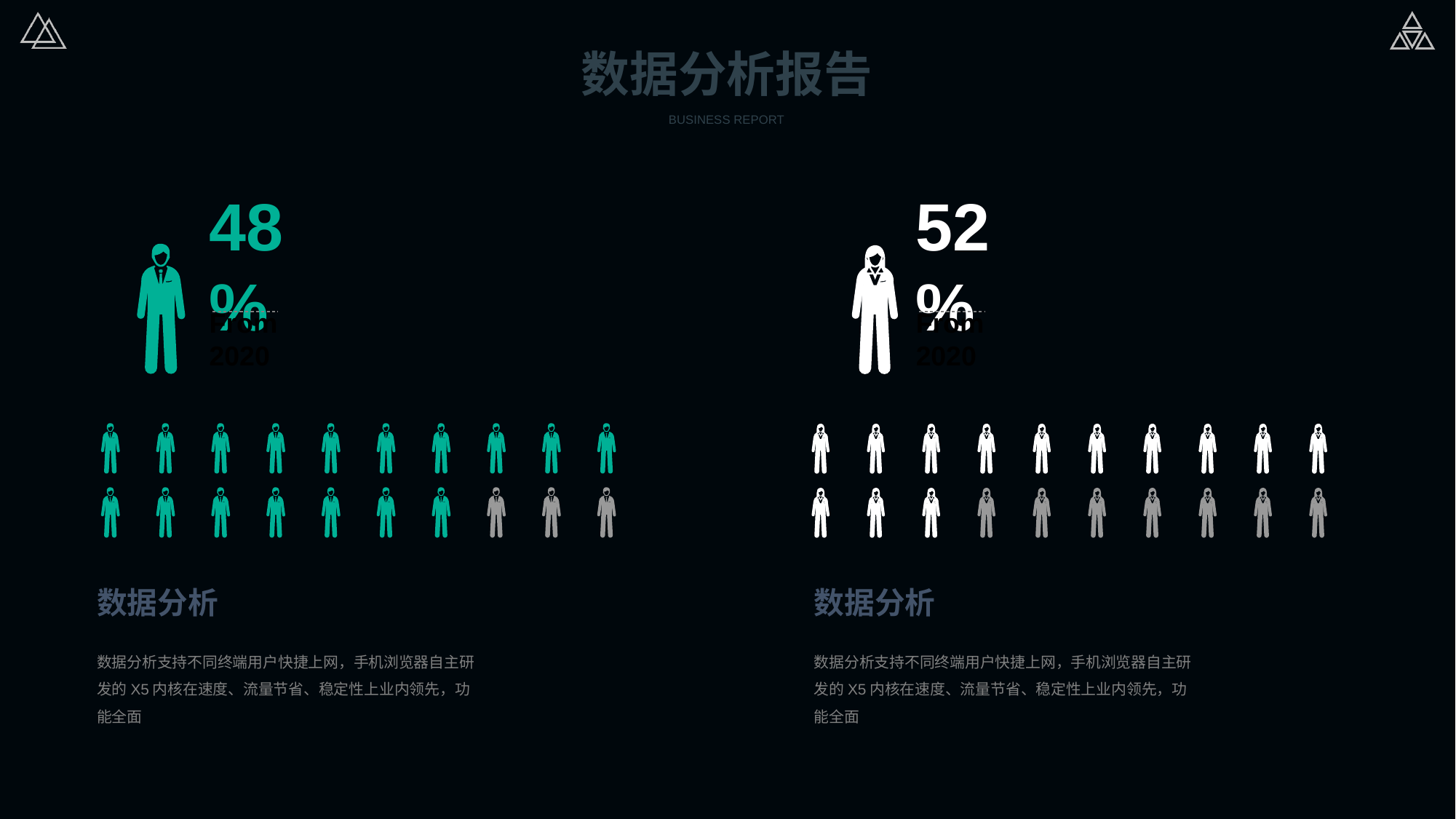

数据分析报告
BUSINESS REPORT
48%
52%

From 2020
From 2020

数据分析
数据分析
数据分析支持不同终端用户快捷上网，手机浏览器自主研发的X5内核在速度、流量节省、稳定性上业内领先，功能全面
数据分析支持不同终端用户快捷上网，手机浏览器自主研发的X5内核在速度、流量节省、稳定性上业内领先，功能全面